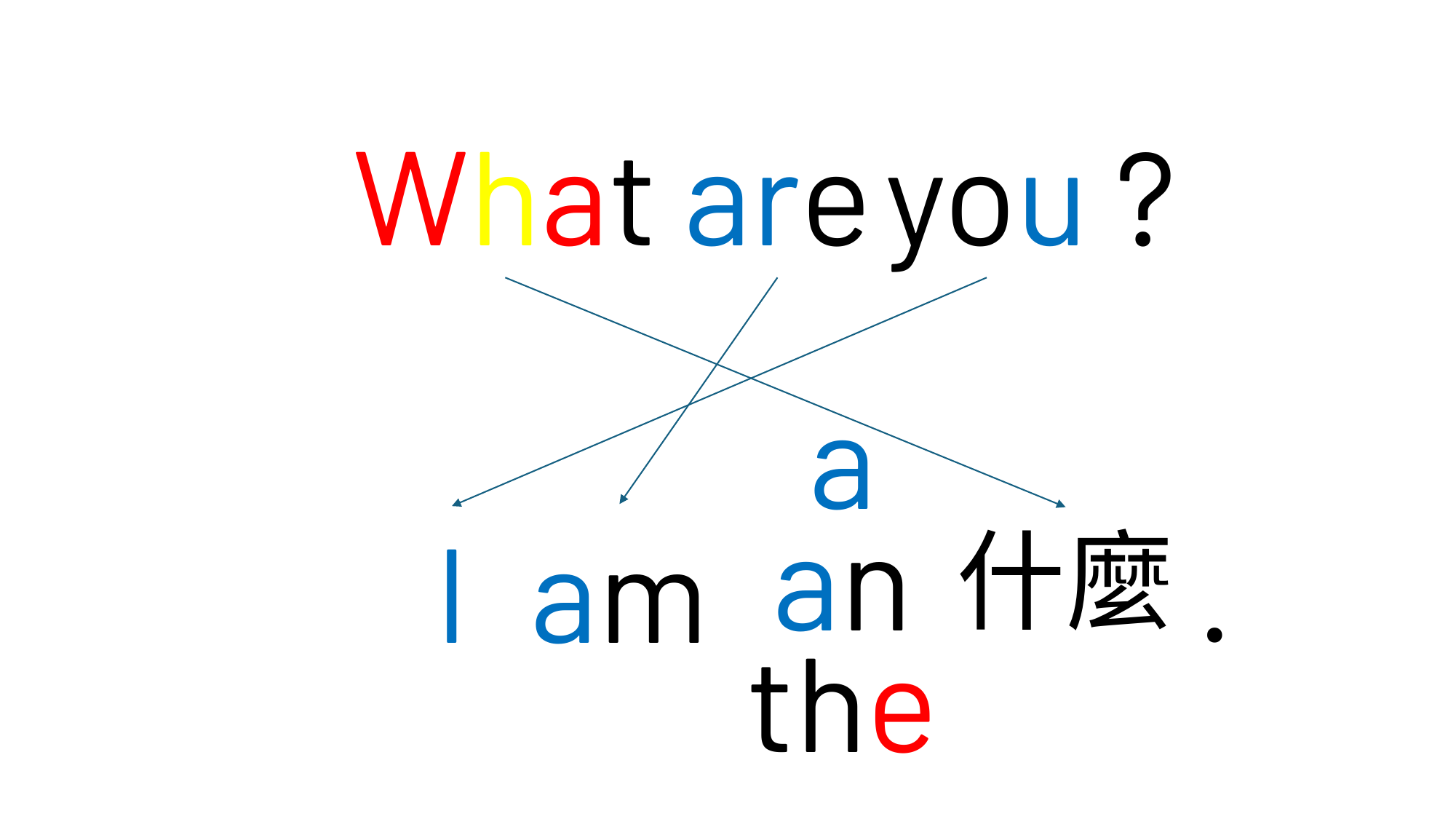

What
are
you
?
a
an
the
.
I
am
什麼